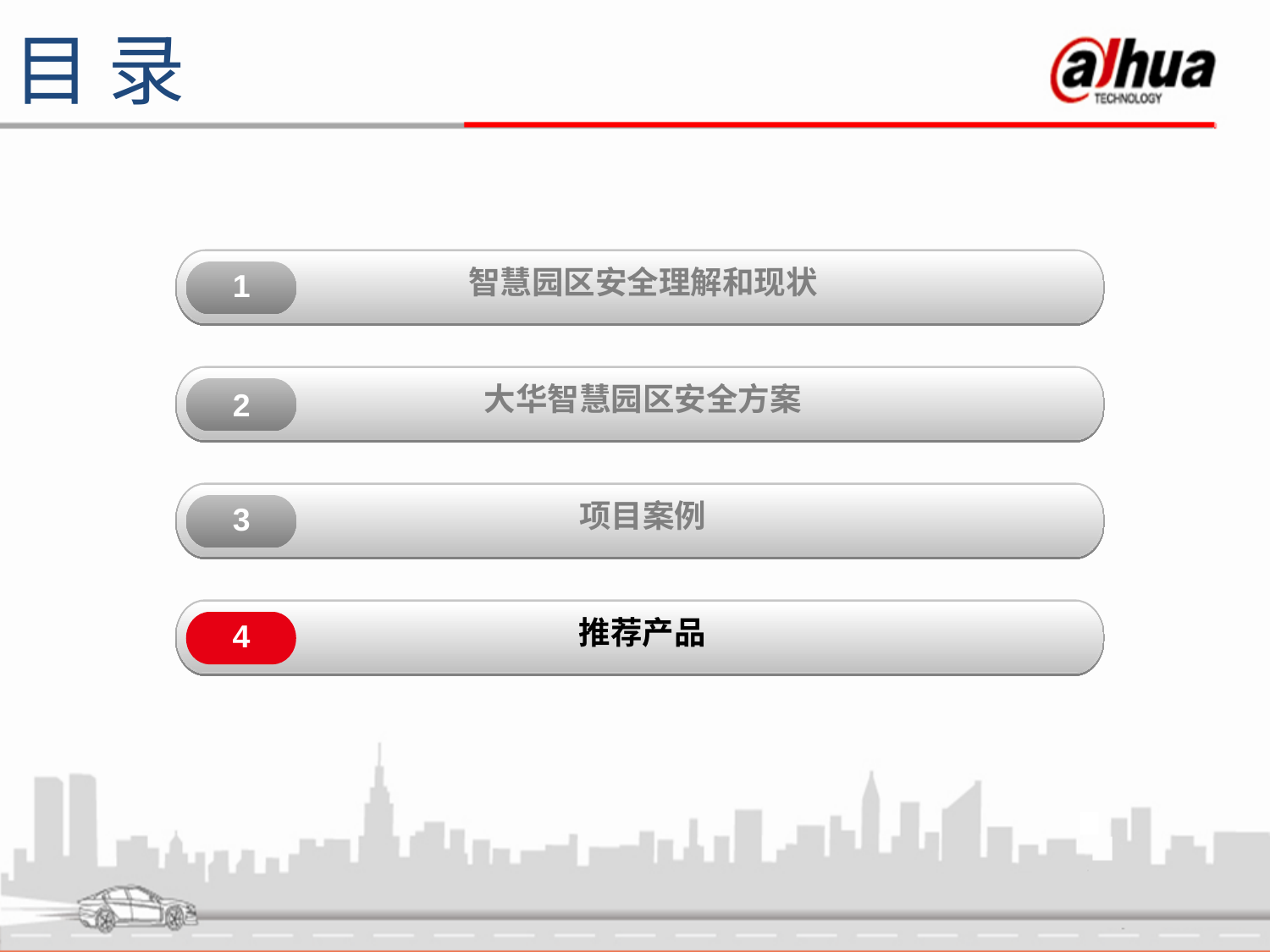

目 录
智慧园区安全理解和现状

1
大华智慧园区安全方案

2
项目案例

3

推荐产品

4